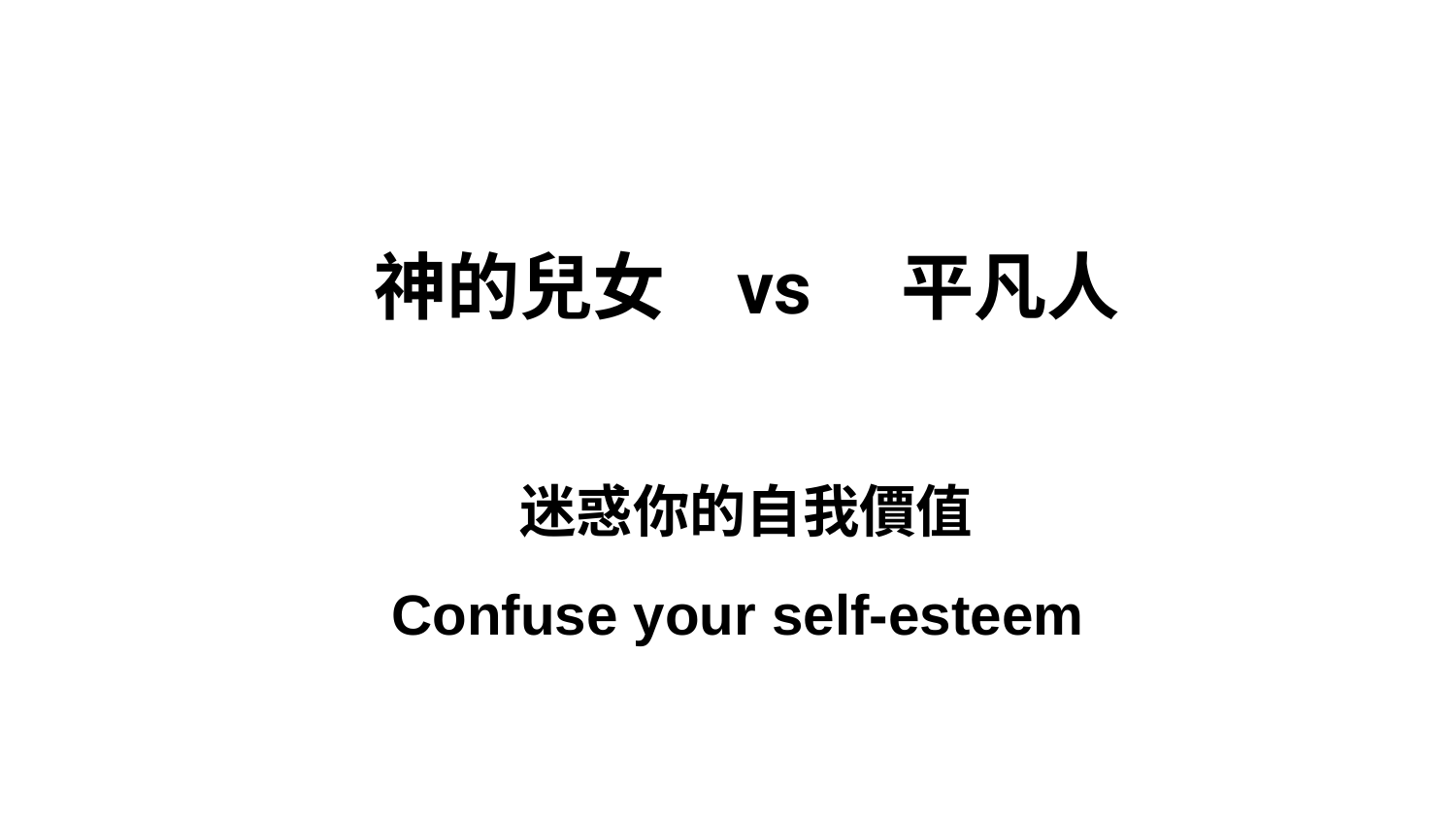

# 神的兒女   vs    平凡人
迷惑你的自我價值
Confuse your self-esteem